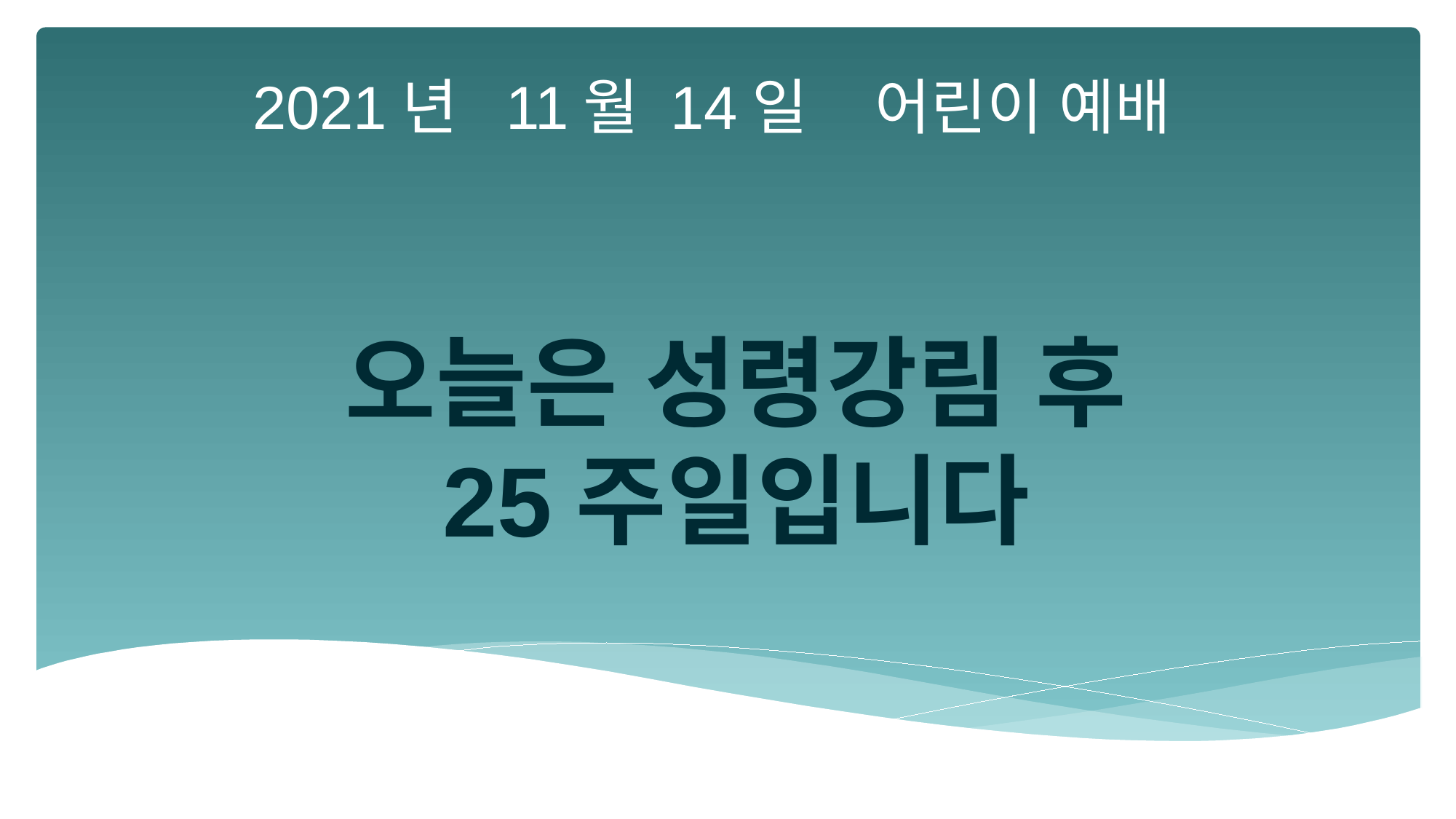

2021년  11월 14일    어린이 예배
오늘은 성령강림 후
25주일입니다